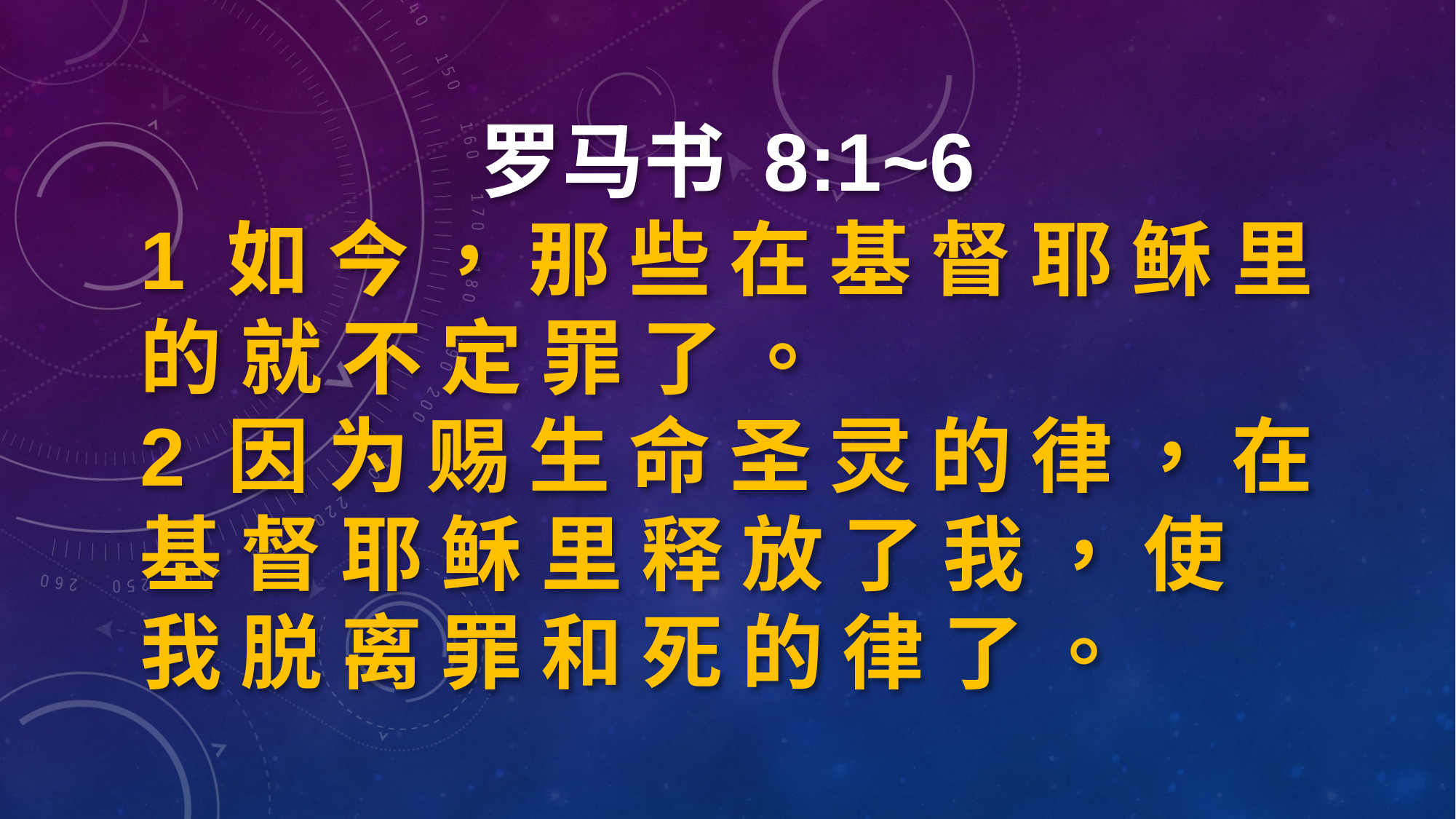

罗马书 8:1~6
1 如 今 ， 那 些 在 基 督 耶 稣 里 的 就 不 定 罪 了 。
2 因 为 赐 生 命 圣 灵 的 律 ， 在 基 督 耶 稣 里 释 放 了 我 ， 使 我 脱 离 罪 和 死 的 律 了 。